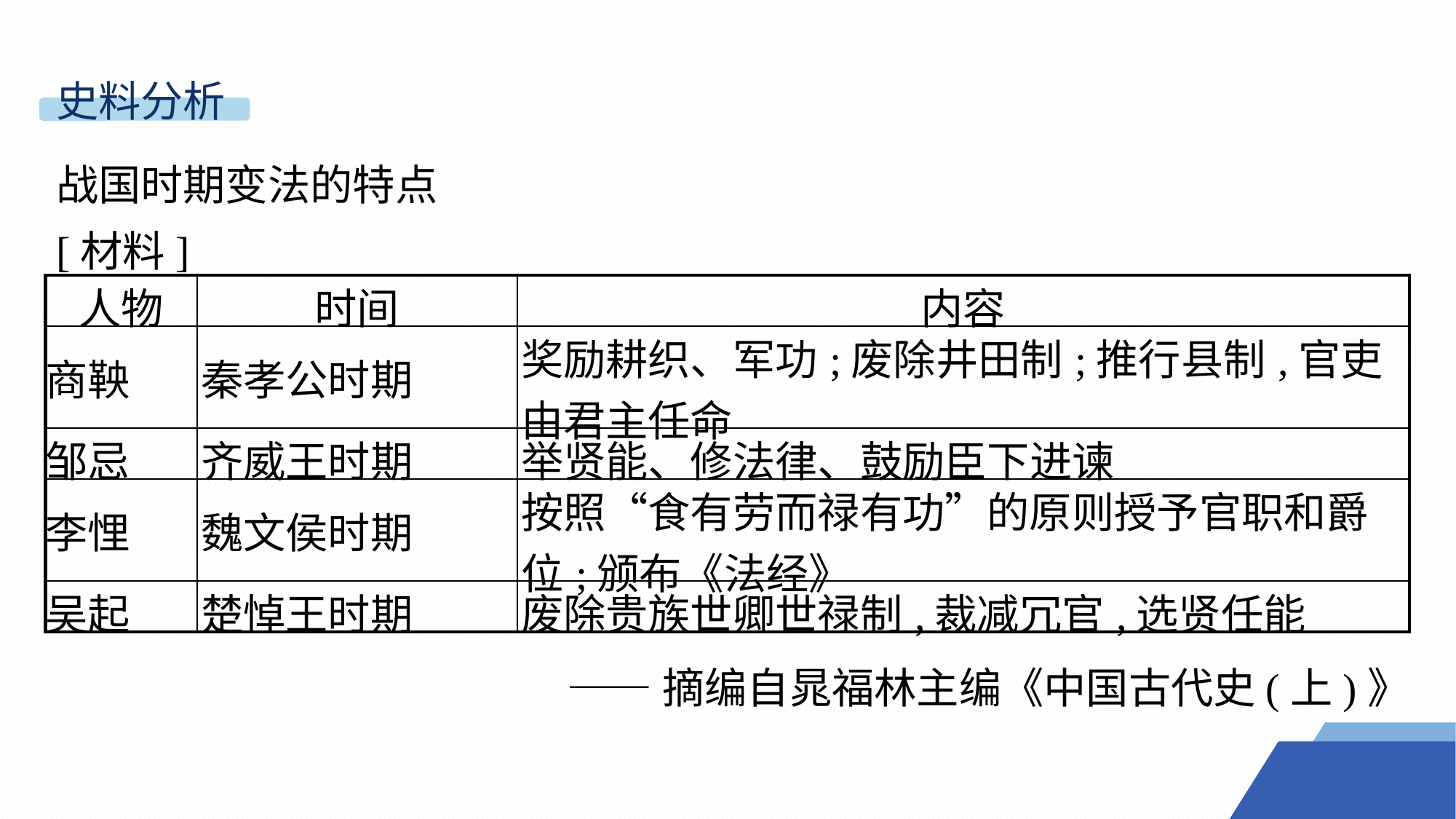

史料分析

战国时期变法的特点
[材料]
| 人物 | 时间 | 内容 |
| --- | --- | --- |
| 商鞅 | 秦孝公时期 | 奖励耕织、军功;废除井田制;推行县制,官吏由君主任命 |
| 邹忌 | 齐威王时期 | 举贤能、修法律、鼓励臣下进谏 |
| 李悝 | 魏文侯时期 | 按照“食有劳而禄有功”的原则授予官职和爵位;颁布《法经》 |
| 吴起 | 楚悼王时期 | 废除贵族世卿世禄制,裁减冗官,选贤任能 |
——摘编自晁福林主编《中国古代史(上)》